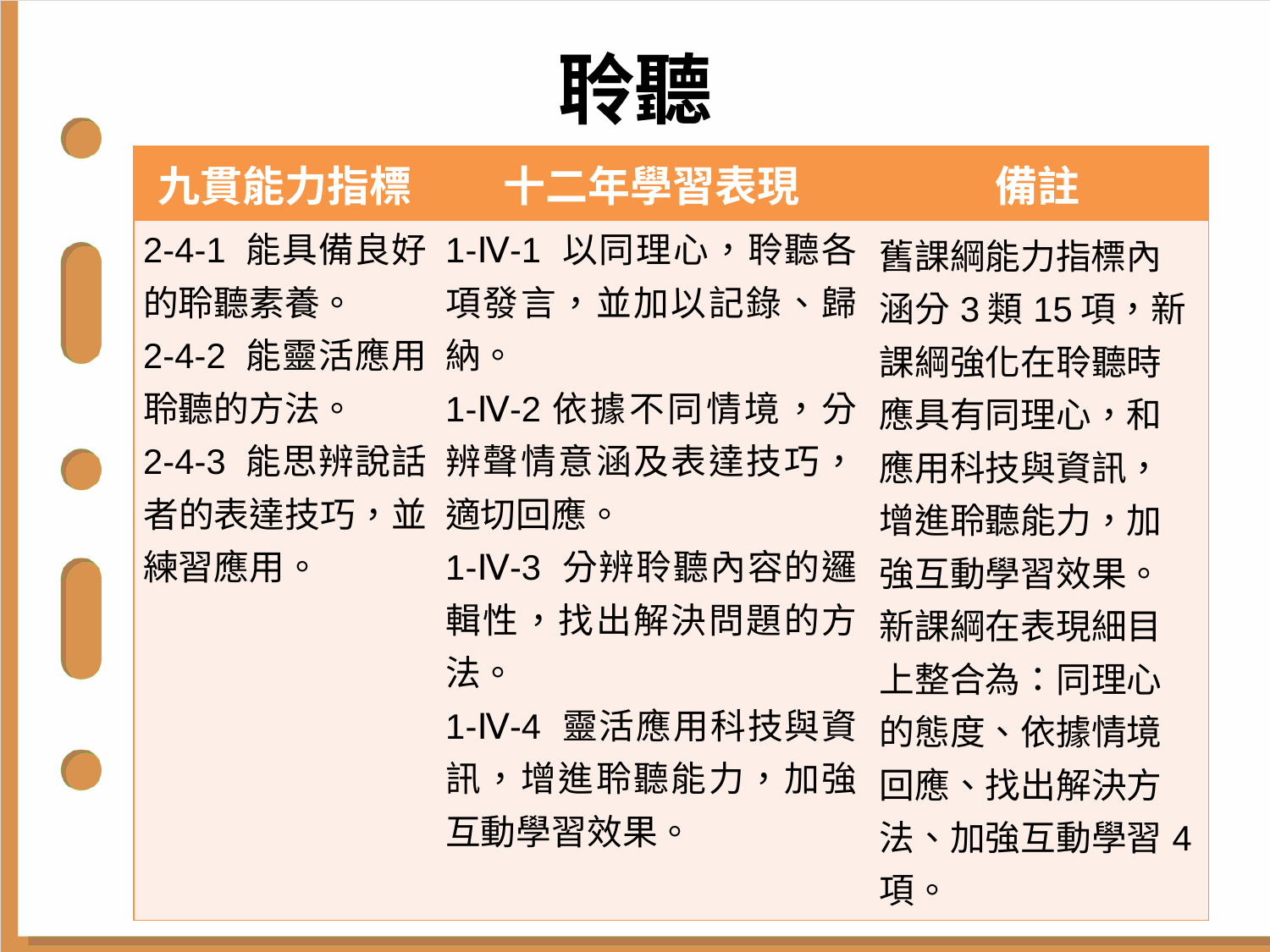

# 聆聽
| 九貫能力指標 | 十二年學習表現 | 備註 |
| --- | --- | --- |
| 2-4-1 能具備良好的聆聽素養。 2-4-2 能靈活應用聆聽的方法。 2-4-3 能思辨說話者的表達技巧，並練習應用。 | 1-Ⅳ-1 以同理心，聆聽各項發言，並加以記錄、歸納。 1-Ⅳ-2依據不同情境，分辨聲情意涵及表達技巧，適切回應。 1-Ⅳ-3 分辨聆聽內容的邏輯性，找出解決問題的方法。 1-Ⅳ-4 靈活應用科技與資訊，增進聆聽能力，加強互動學習效果。 | 舊課綱能力指標內涵分3類15項，新課綱強化在聆聽時應具有同理心，和應用科技與資訊，增進聆聽能力，加強互動學習效果。新課綱在表現細目上整合為：同理心的態度、依據情境回應、找出解決方法、加強互動學習4項。 |